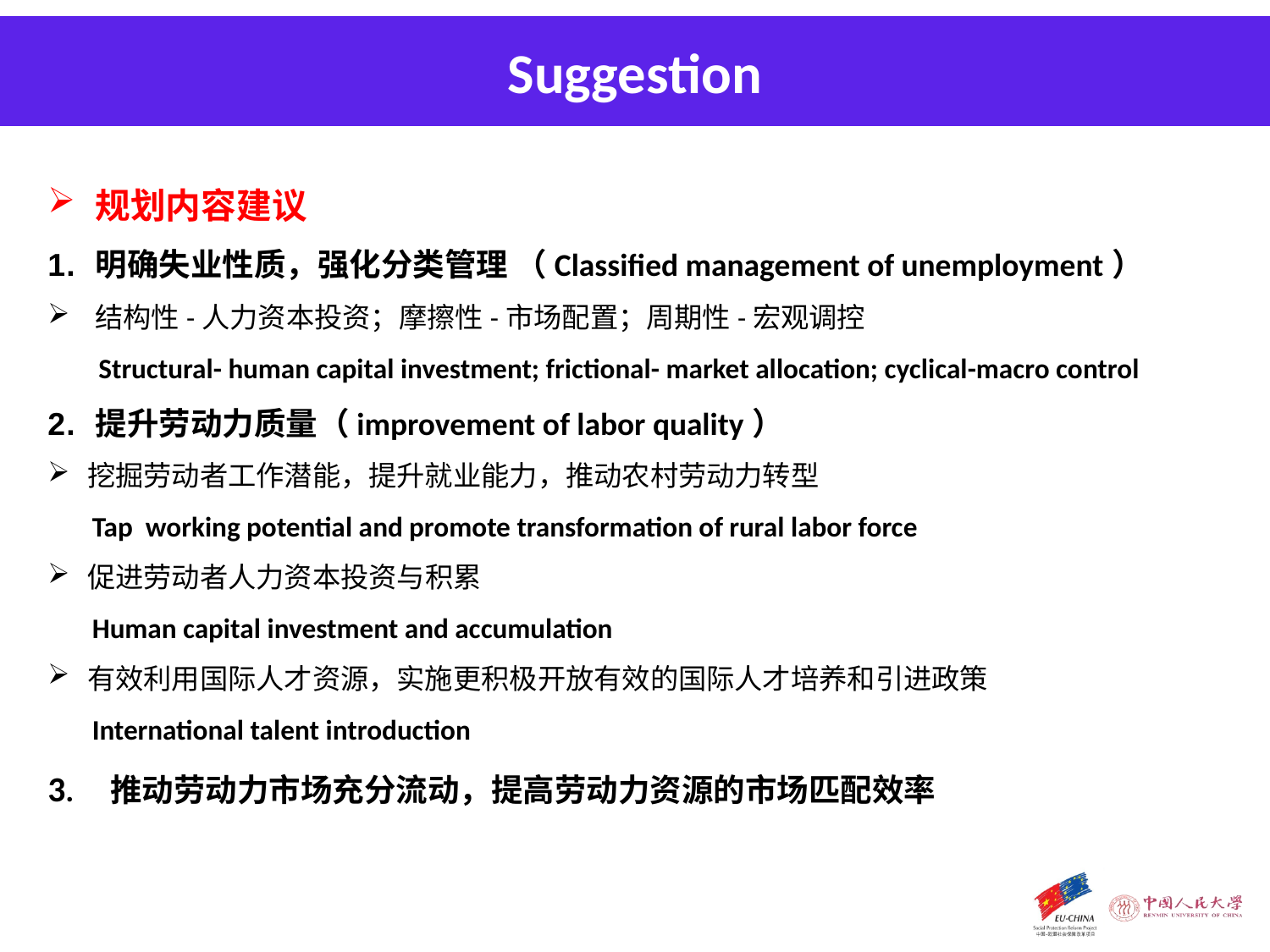

Suggestion
规划内容建议
明确失业性质，强化分类管理 （Classified management of unemployment）
结构性-人力资本投资；摩擦性-市场配置；周期性-宏观调控
        Structural- human capital investment; frictional- market allocation; cyclical-macro control
提升劳动力质量（improvement of labor quality）
挖掘劳动者工作潜能，提升就业能力，推动农村劳动力转型
       Tap  working potential and promote transformation of rural labor force
促进劳动者人力资本投资与积累
       Human capital investment and accumulation
有效利用国际人才资源，实施更积极开放有效的国际人才培养和引进政策
       International talent introduction
3.    推动劳动力市场充分流动，提高劳动力资源的市场匹配效率